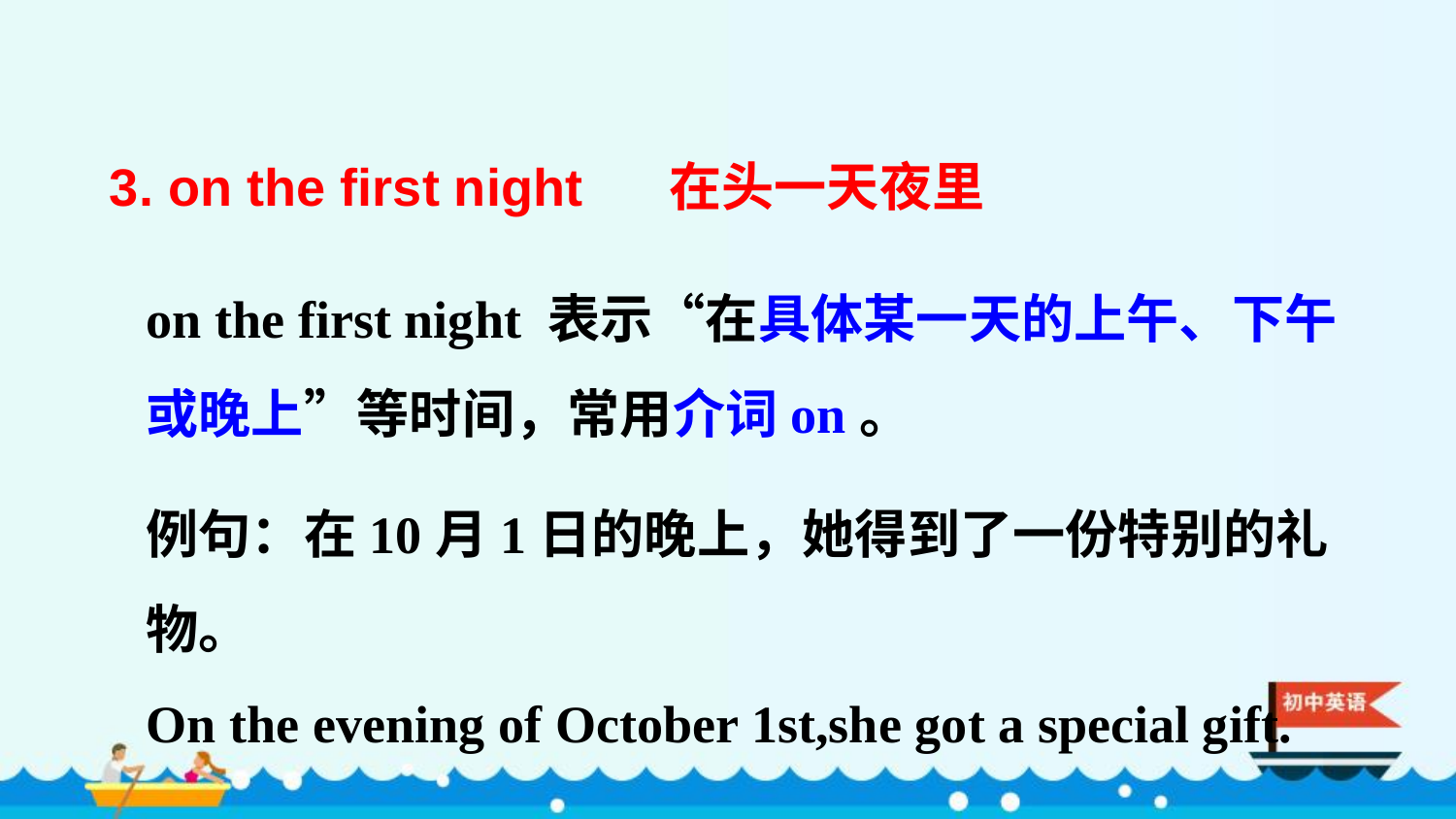

3. on the first night     在头一天夜里
on the first night 表示“在具体某一天的上午、下午或晚上”等时间，常用介词on。
例句：在10月1日的晚上，她得到了一份特别的礼物。
On the evening of October 1st,she got a special gift.